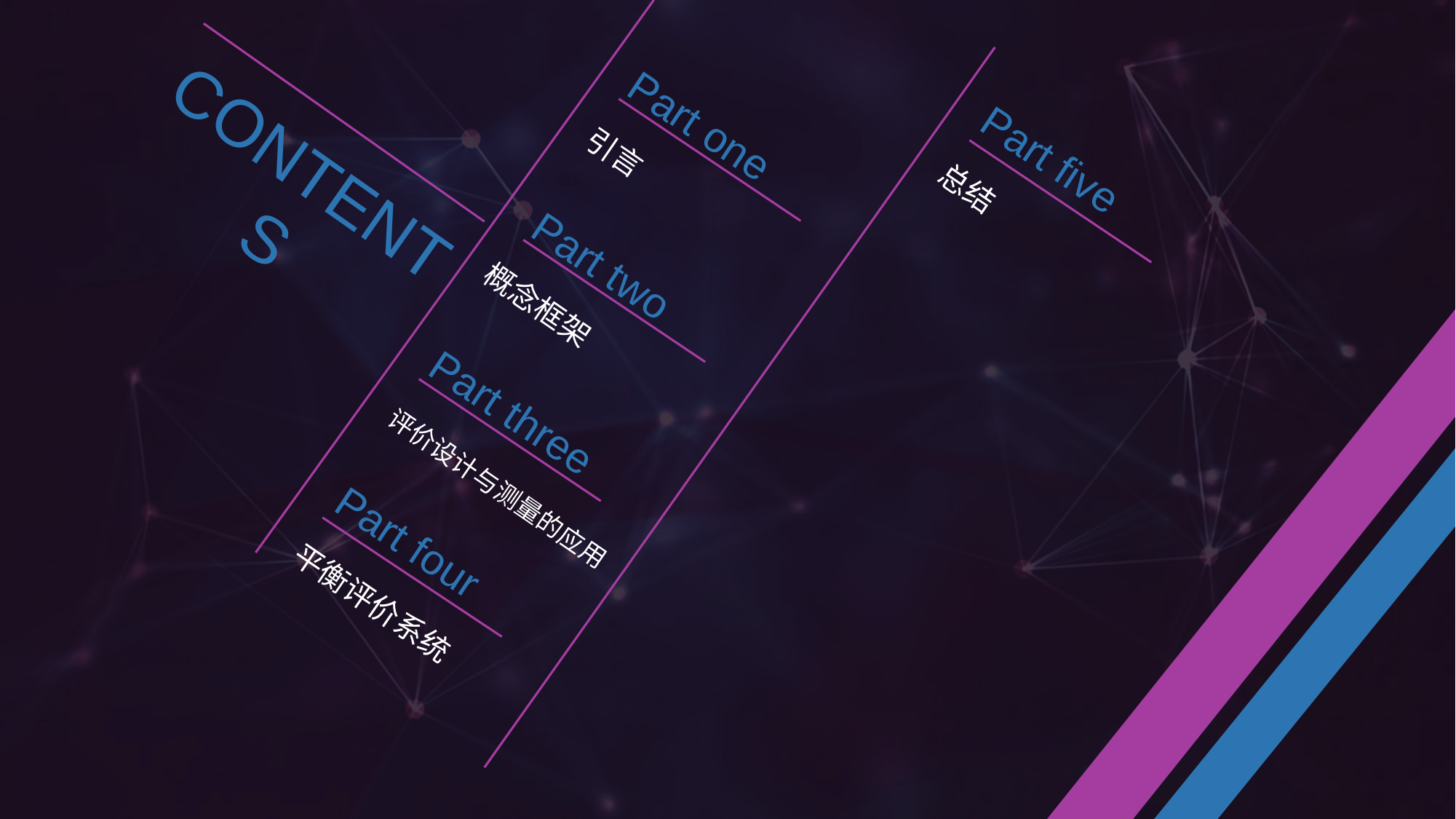

Part one
CONTENTS
Part five
引言
总结
Part two

概念框架
Part three

评价设计与测量的应用
Part four
平衡评价系统